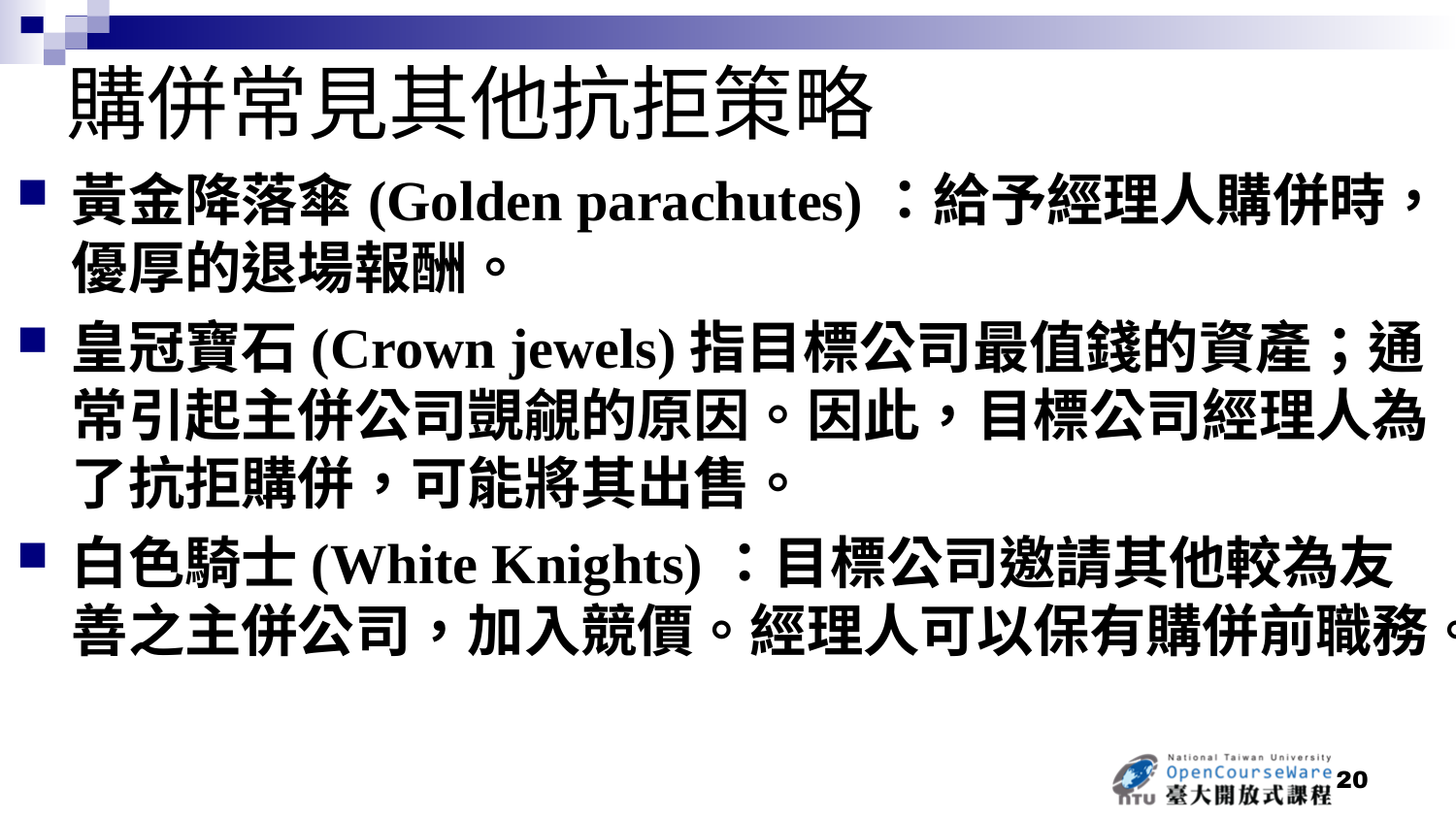

# 購併常見其他抗拒策略
黃金降落傘(Golden parachutes)：給予經理人購併時，優厚的退場報酬。
皇冠寶石(Crown jewels)指目標公司最值錢的資產；通常引起主併公司覬覦的原因。因此，目標公司經理人為了抗拒購併，可能將其出售。
白色騎士(White Knights)：目標公司邀請其他較為友善之主併公司，加入競價。經理人可以保有購併前職務。

20